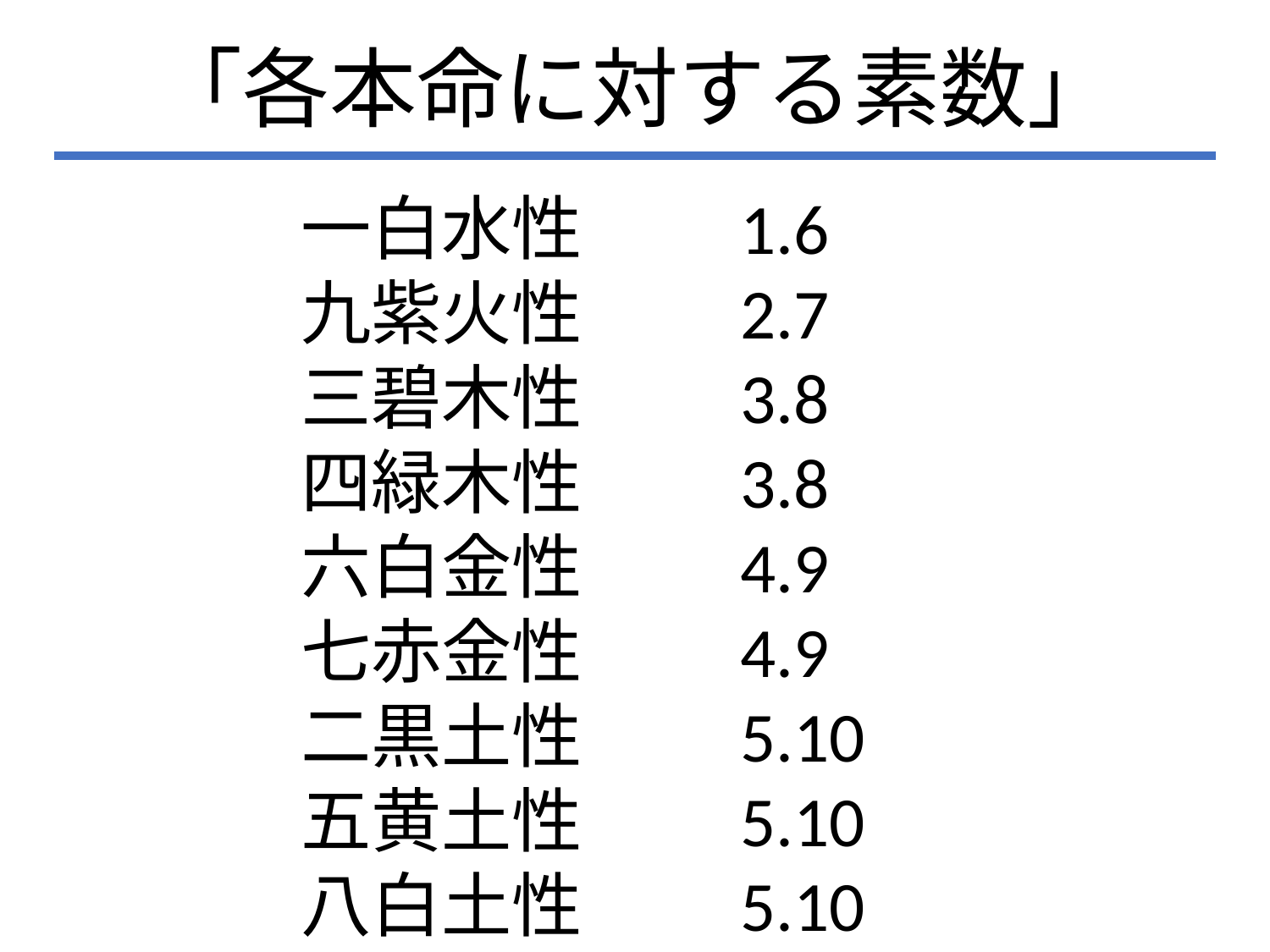

「各本命に対する素数」
一白水性　　1.6
九紫火性　　2.7
三碧木性　　3.8
四緑木性　　3.8
六白金性　　4.9
七赤金性　　4.9
二黒土性　　5.10
五黄土性　　5.10
八白土性　　5.10